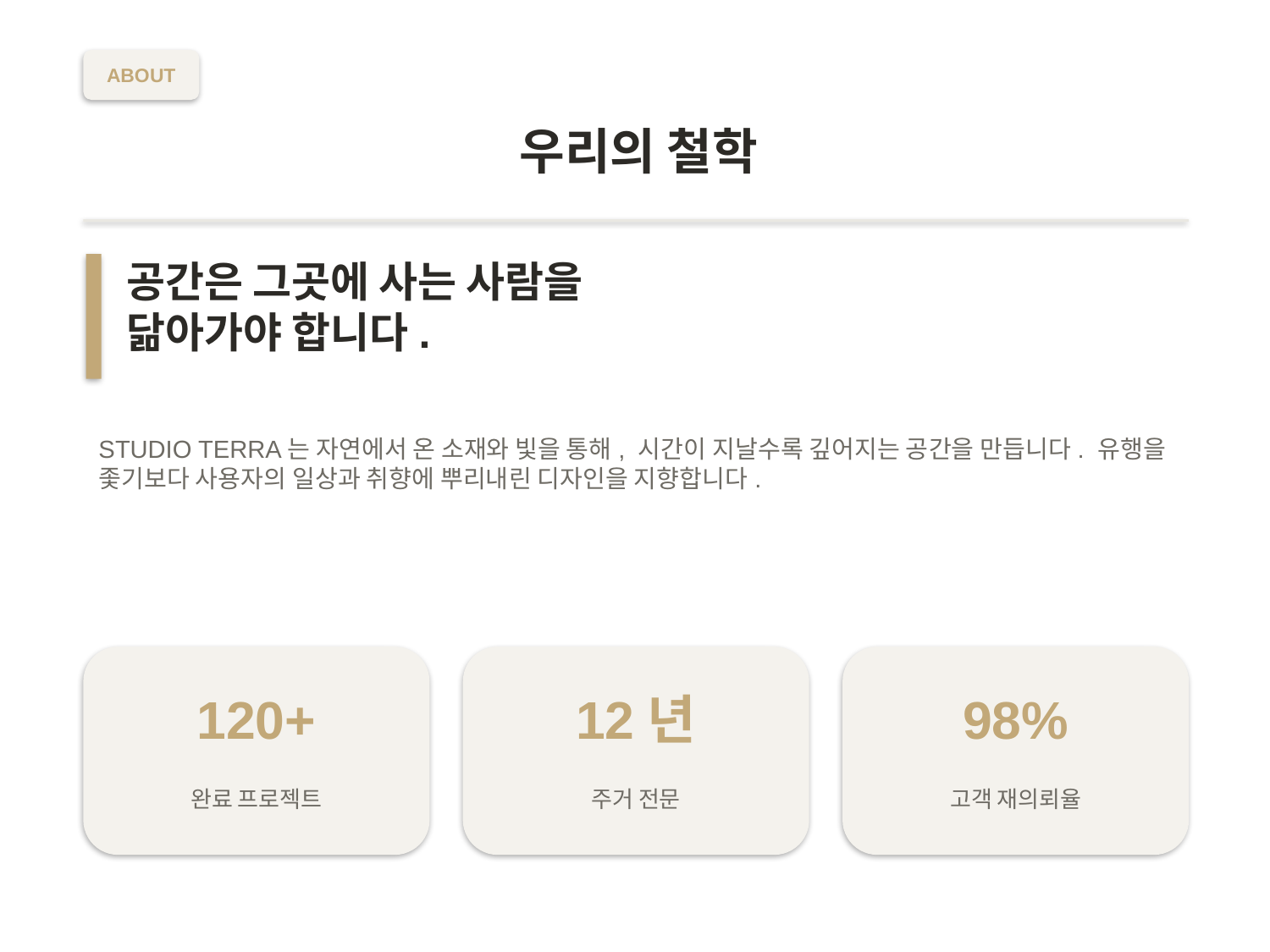

ABOUT
우리의 철학

공간은 그곳에 사는 사람을
닮아가야 합니다.

STUDIO TERRA는 자연에서 온 소재와 빛을 통해, 시간이 지날수록 깊어지는 공간을 만듭니다. 유행을 좇기보다 사용자의 일상과 취향에 뿌리내린 디자인을 지향합니다.

120+
12년
98%
완료 프로젝트
주거 전문
고객 재의뢰율